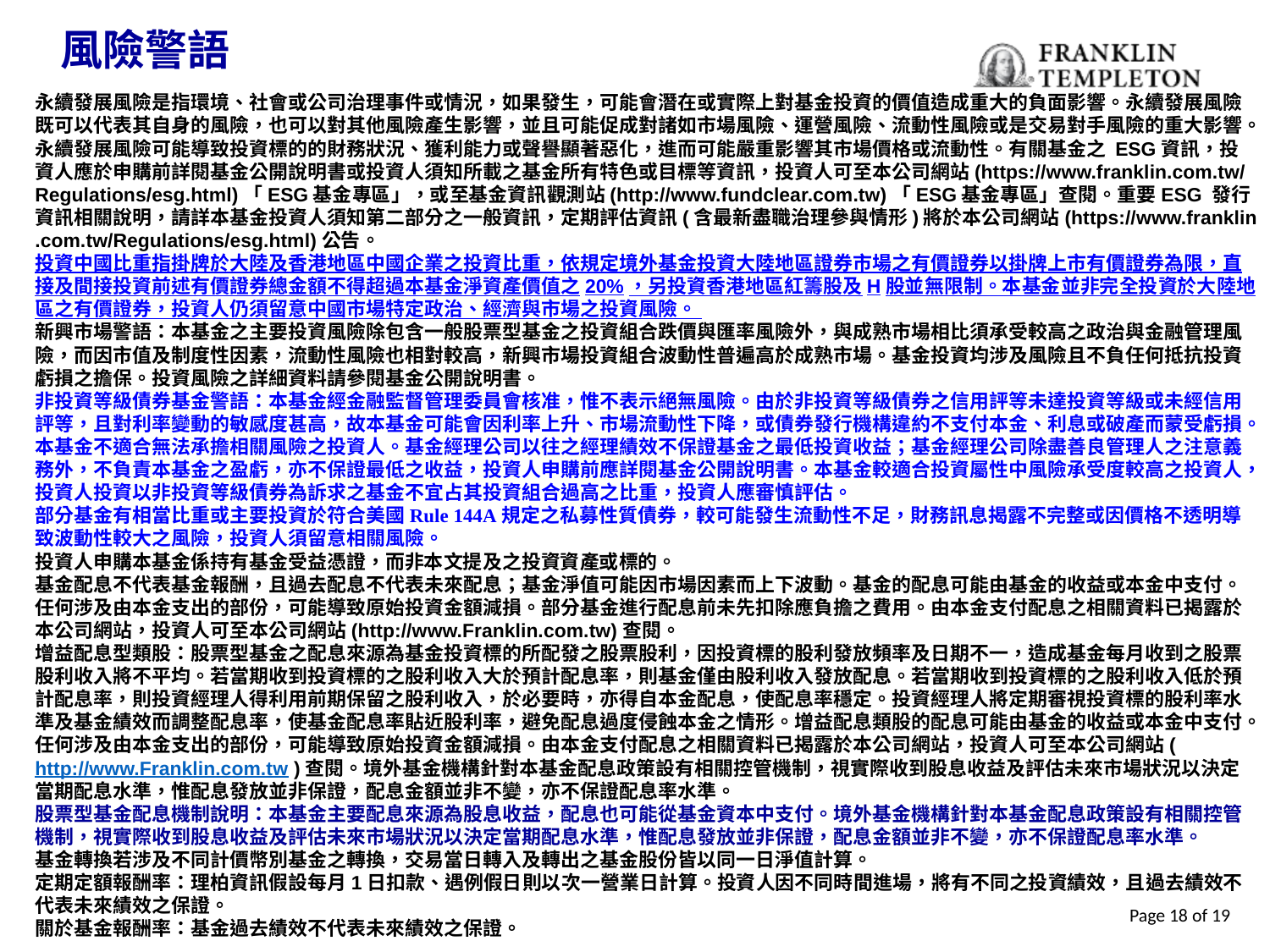

# 風險警語
永續發展風險是指環境、社會或公司治理事件或情況，如果發生，可能會潛在或實際上對基金投資的價值造成重大的負面影響。永續發展風險既可以代表其自身的風險，也可以對其他風險產生影響，並且可能促成對諸如市場風險、運營風險、流動性風險或是交易對手風險的重大影響。永續發展風險可能導致投資標的的財務狀況、獲利能力或聲譽顯著惡化，進而可能嚴重影響其市場價格或流動性。有關基金之 ESG資訊，投資人應於申購前詳閱基金公開說明書或投資人須知所載之基金所有特色或目標等資訊，投資人可至本公司網站(https://www.franklin.com.tw/Regulations/esg.html)「ESG基金專區」，或至基金資訊觀測站(http://www.fundclear.com.tw)「ESG基金專區」查閱。重要ESG 發行資訊相關說明，請詳本基金投資人須知第二部分之一般資訊，定期評估資訊(含最新盡職治理參與情形)將於本公司網站(https://www.franklin.com.tw/Regulations/esg.html)公告。
投資中國比重指掛牌於大陸及香港地區中國企業之投資比重，依規定境外基金投資大陸地區證券市場之有價證券以掛牌上市有價證券為限，直接及間接投資前述有價證券總金額不得超過本基金淨資產價值之20%，另投資香港地區紅籌股及H股並無限制。本基金並非完全投資於大陸地區之有價證券，投資人仍須留意中國市場特定政治、經濟與市場之投資風險。
新興市場警語：本基金之主要投資風險除包含一般股票型基金之投資組合跌價與匯率風險外，與成熟市場相比須承受較高之政治與金融管理風險，而因市值及制度性因素，流動性風險也相對較高，新興市場投資組合波動性普遍高於成熟市場。基金投資均涉及風險且不負任何抵抗投資虧損之擔保。投資風險之詳細資料請參閱基金公開說明書。
非投資等級債券基金警語：本基金經金融監督管理委員會核准，惟不表示絕無風險。由於非投資等級債券之信用評等未達投資等級或未經信用評等，且對利率變動的敏感度甚高，故本基金可能會因利率上升、市場流動性下降，或債券發行機構違約不支付本金、利息或破產而蒙受虧損。本基金不適合無法承擔相關風險之投資人。基金經理公司以往之經理績效不保證基金之最低投資收益；基金經理公司除盡善良管理人之注意義務外，不負責本基金之盈虧，亦不保證最低之收益，投資人申購前應詳閱基金公開說明書。本基金較適合投資屬性中風險承受度較高之投資人，投資人投資以非投資等級債券為訴求之基金不宜占其投資組合過高之比重，投資人應審慎評估。
部分基金有相當比重或主要投資於符合美國Rule 144A規定之私募性質債券，較可能發生流動性不足，財務訊息揭露不完整或因價格不透明導致波動性較大之風險，投資人須留意相關風險。
投資人申購本基金係持有基金受益憑證，而非本文提及之投資資產或標的。
基金配息不代表基金報酬，且過去配息不代表未來配息；基金淨值可能因市場因素而上下波動。基金的配息可能由基金的收益或本金中支付。任何涉及由本金支出的部份，可能導致原始投資金額減損。部分基金進行配息前未先扣除應負擔之費用。由本金支付配息之相關資料已揭露於本公司網站，投資人可至本公司網站(http://www.Franklin.com.tw)查閱。
增益配息型類股：股票型基金之配息來源為基金投資標的所配發之股票股利，因投資標的股利發放頻率及日期不一，造成基金每月收到之股票股利收入將不平均。若當期收到投資標的之股利收入大於預計配息率，則基金僅由股利收入發放配息。若當期收到投資標的之股利收入低於預計配息率，則投資經理人得利用前期保留之股利收入，於必要時，亦得自本金配息，使配息率穩定。投資經理人將定期審視投資標的股利率水準及基金績效而調整配息率，使基金配息率貼近股利率，避免配息過度侵蝕本金之情形。增益配息類股的配息可能由基金的收益或本金中支付。任何涉及由本金支出的部份，可能導致原始投資金額減損。由本金支付配息之相關資料已揭露於本公司網站，投資人可至本公司網站( http://www.Franklin.com.tw )查閱。境外基金機構針對本基金配息政策設有相關控管機制，視實際收到股息收益及評估未來市場狀況以決定當期配息水準，惟配息發放並非保證，配息金額並非不變，亦不保證配息率水準。
股票型基金配息機制說明：本基金主要配息來源為股息收益，配息也可能從基金資本中支付。境外基金機構針對本基金配息政策設有相關控管機制，視實際收到股息收益及評估未來市場狀況以決定當期配息水準，惟配息發放並非保證，配息金額並非不變，亦不保證配息率水準。
基金轉換若涉及不同計價幣別基金之轉換，交易當日轉入及轉出之基金股份皆以同一日淨值計算。
定期定額報酬率：理柏資訊假設每月1日扣款、遇例假日則以次一營業日計算。投資人因不同時間進場，將有不同之投資績效，且過去績效不代表未來績效之保證。
關於基金報酬率：基金過去績效不代表未來績效之保證。